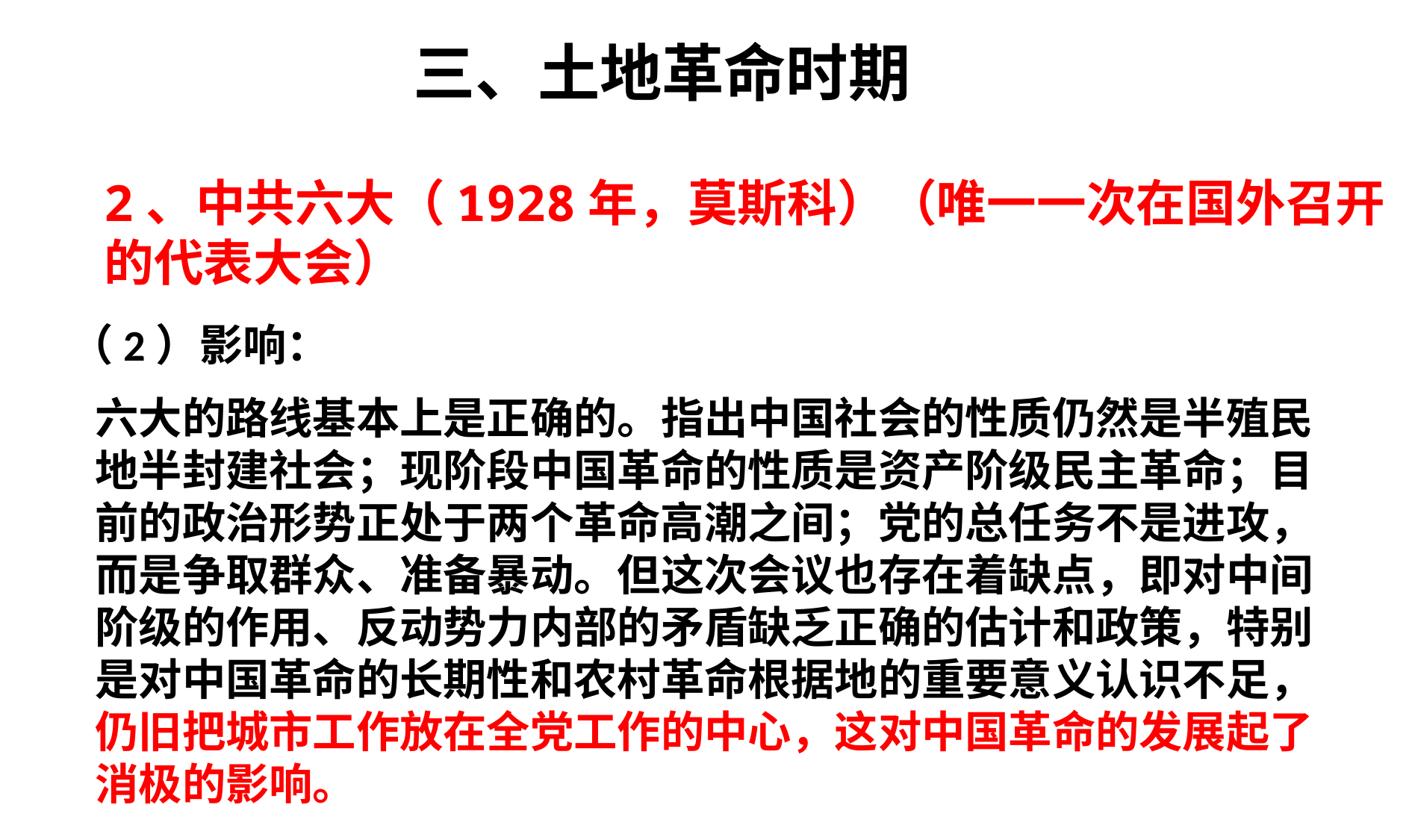

三、土地革命时期
2、中共六大（1928年，莫斯科）（唯一一次在国外召开的代表大会）
（2）影响：
六大的路线基本上是正确的。指出中国社会的性质仍然是半殖民地半封建社会；现阶段中国革命的性质是资产阶级民主革命；目前的政治形势正处于两个革命高潮之间；党的总任务不是进攻，而是争取群众、准备暴动。但这次会议也存在着缺点，即对中间阶级的作用、反动势力内部的矛盾缺乏正确的估计和政策，特别是对中国革命的长期性和农村革命根据地的重要意义认识不足，仍旧把城市工作放在全党工作的中心，这对中国革命的发展起了消极的影响。